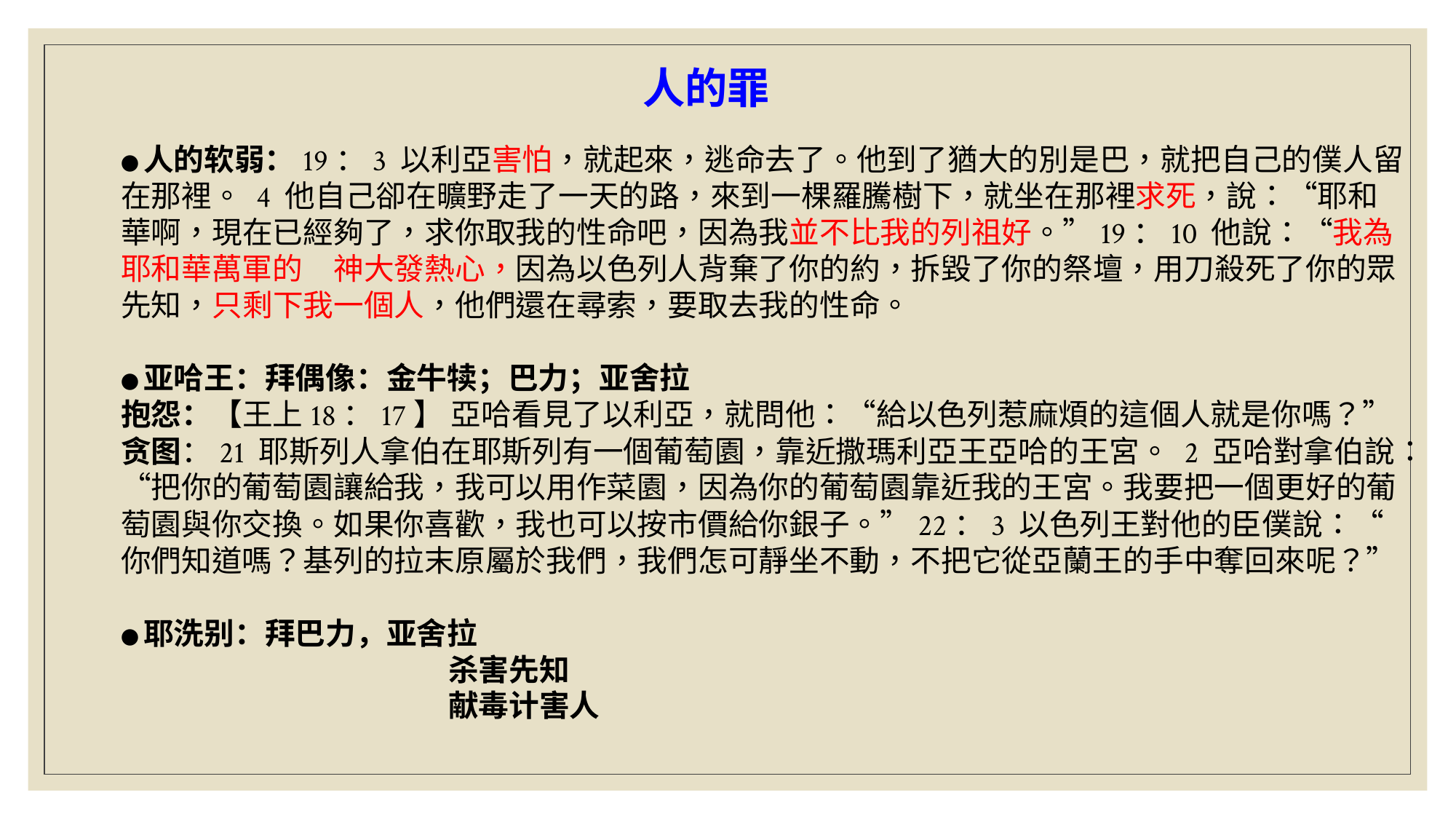

人的罪

●人的软弱：19：3 以利亞害怕，就起來，逃命去了。他到了猶大的別是巴，就把自己的僕人留在那裡。 4 他自己卻在曠野走了一天的路，來到一棵羅騰樹下，就坐在那裡求死，說：“耶和華啊，現在已經夠了，求你取我的性命吧，因為我並不比我的列祖好。”19：10 他說：“我為耶和華萬軍的　神大發熱心，因為以色列人背棄了你的約，拆毀了你的祭壇，用刀殺死了你的眾先知，只剩下我一個人，他們還在尋索，要取去我的性命。

●亚哈王：拜偶像：金牛犊；巴力；亚舍拉
抱怨：【王上18：17】 亞哈看見了以利亞，就問他：“給以色列惹麻煩的這個人就是你嗎？”
贪图：21 耶斯列人拿伯在耶斯列有一個葡萄園，靠近撒瑪利亞王亞哈的王宮。 2 亞哈對拿伯說：“把你的葡萄園讓給我，我可以用作菜園，因為你的葡萄園靠近我的王宮。我要把一個更好的葡萄園與你交換。如果你喜歡，我也可以按市價給你銀子。”22：3 以色列王對他的臣僕說：“你們知道嗎？基列的拉末原屬於我們，我們怎可靜坐不動，不把它從亞蘭王的手中奪回來呢？”

●耶洗别：拜巴力，亚舍拉
			杀害先知
			献毒计害人